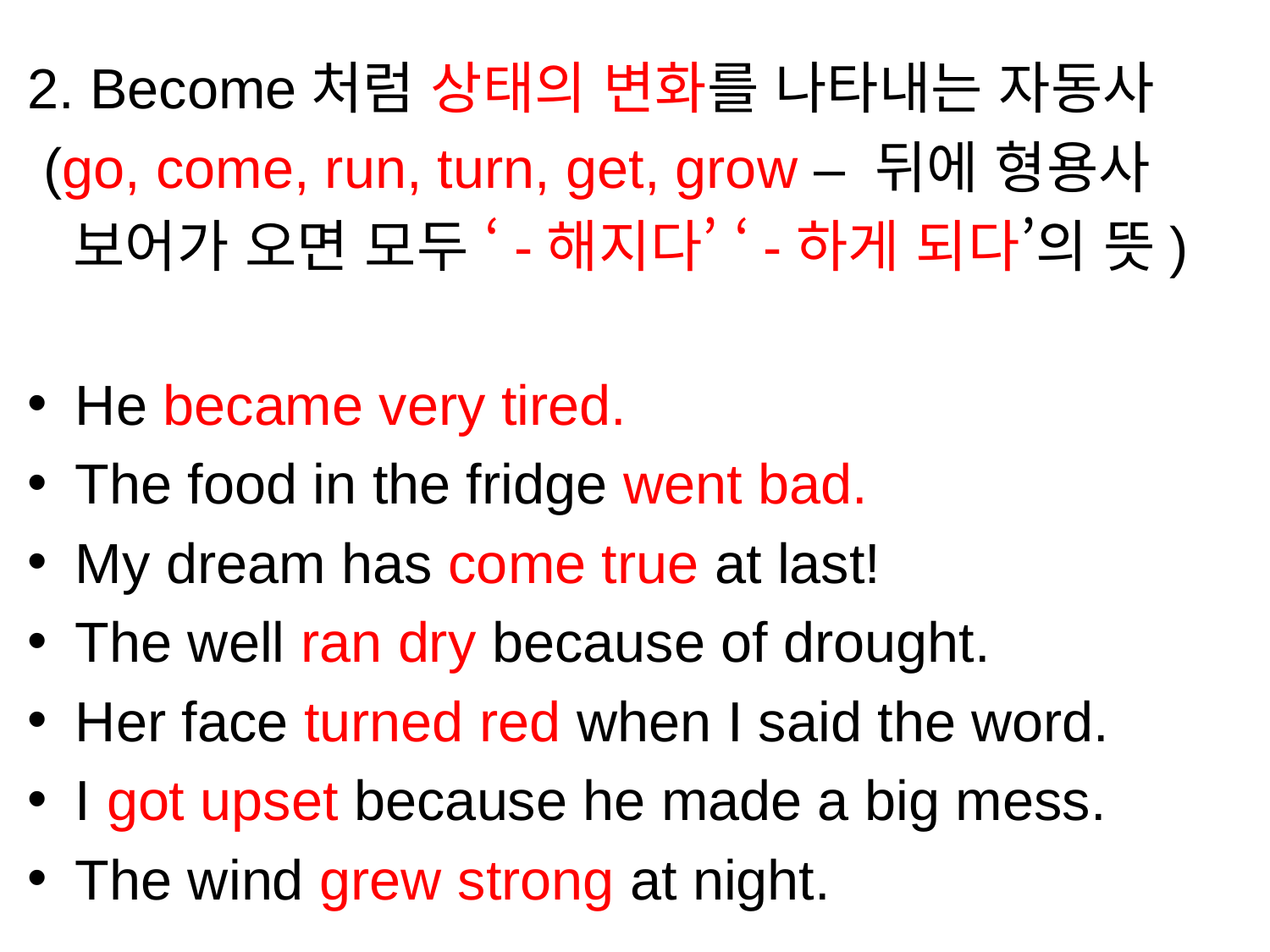

2. Become처럼 상태의 변화를 나타내는 자동사
 (go, come, run, turn, get, grow – 뒤에 형용사
  보어가 오면 모두 ‘-해지다’ ‘-하게 되다’의 뜻)

He became very tired.
The food in the fridge went bad.
My dream has come true at last!
The well ran dry because of drought.
Her face turned red when I said the word.
I got upset because he made a big mess.
The wind grew strong at night.